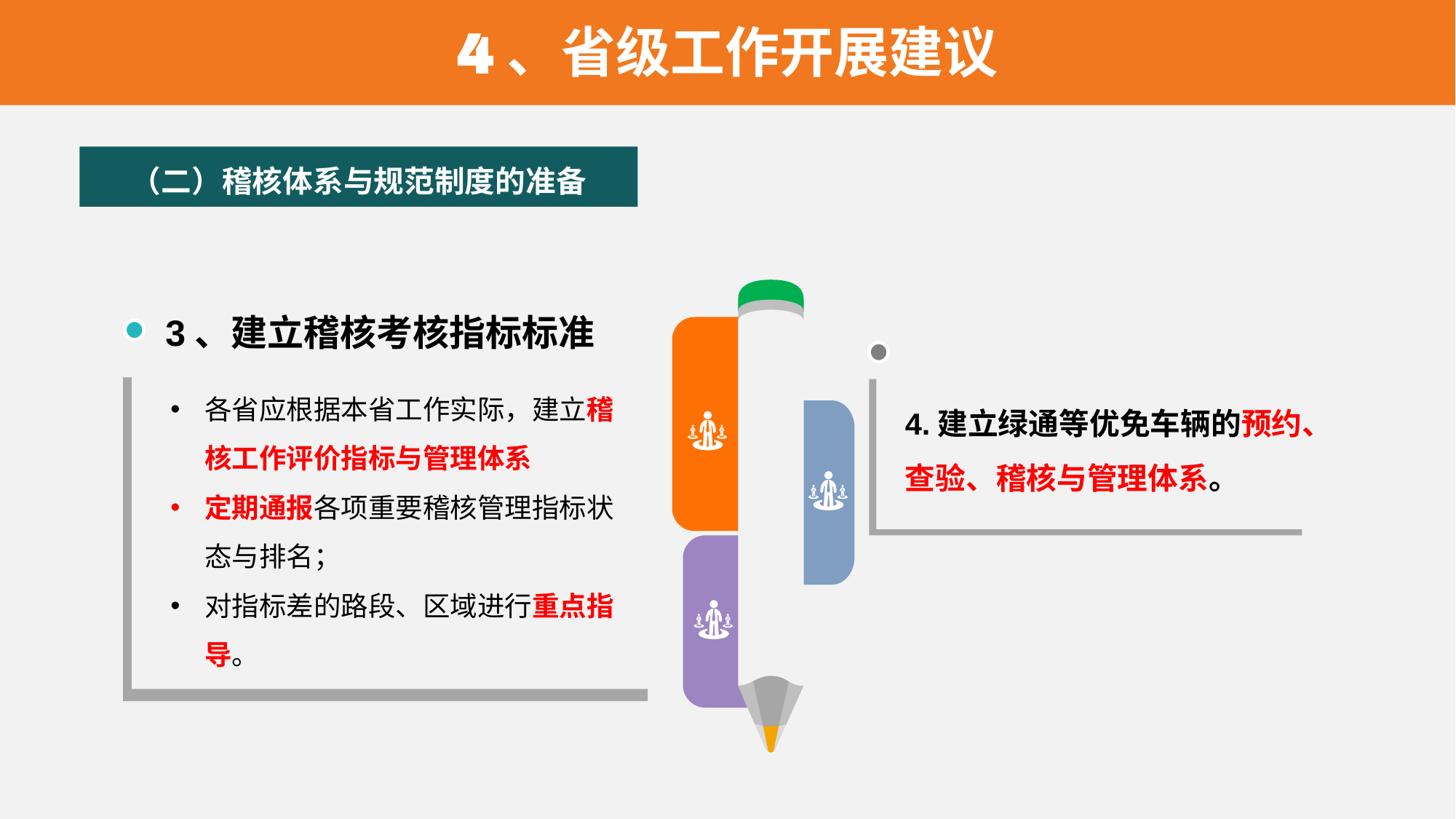

4、省级工作开展建议
（二）稽核体系与规范制度的准备

3、建立稽核考核指标标准
各省应根据本省工作实际，建立稽核工作评价指标与管理体系
定期通报各项重要稽核管理指标状态与排名；
对指标差的路段、区域进行重点指导。

4.建立绿通等优免车辆的预约、查验、稽核与管理体系。